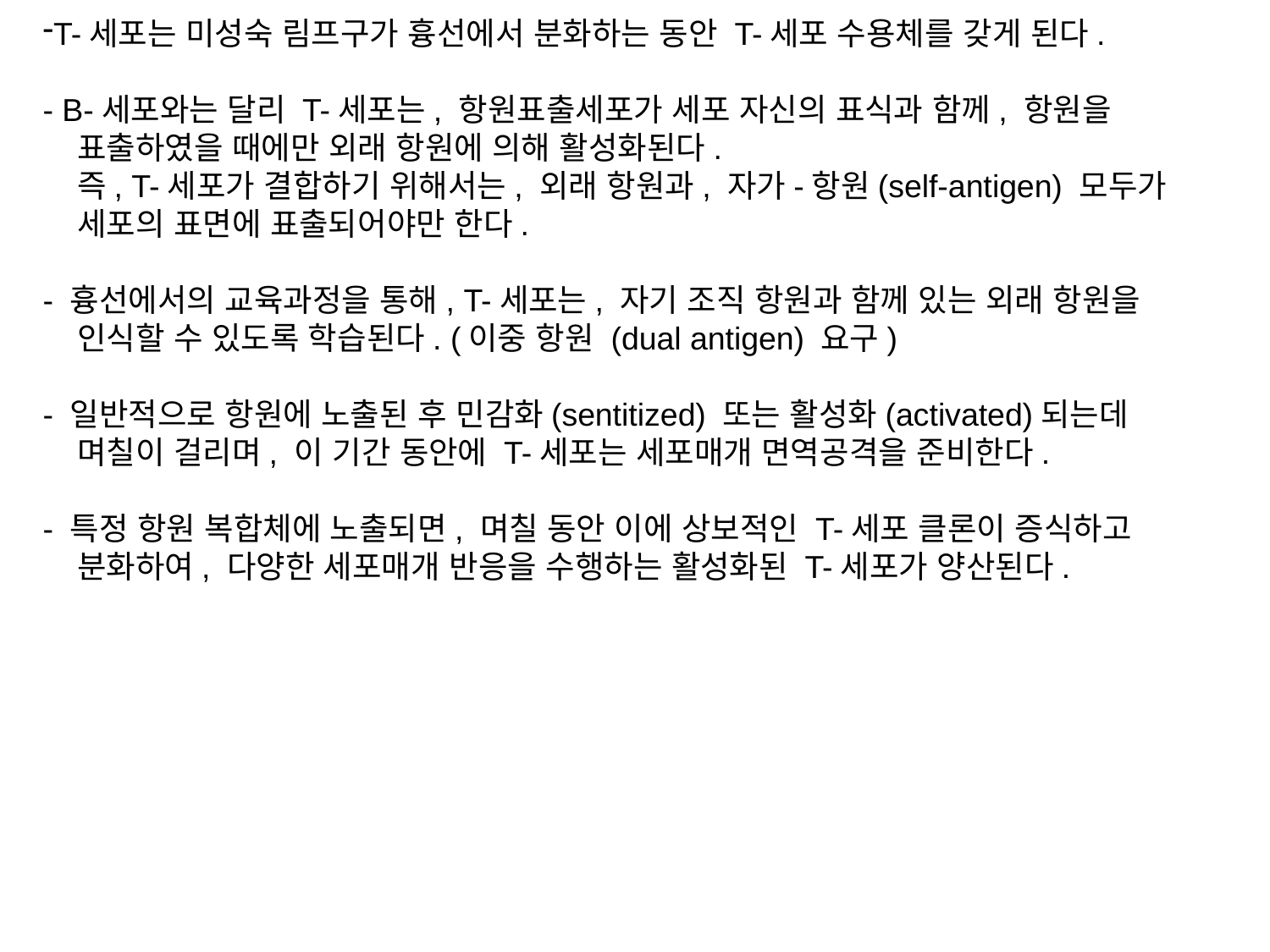

T-세포는 미성숙 림프구가 흉선에서 분화하는 동안 T-세포 수용체를 갖게 된다.

- B-세포와는 달리 T-세포는, 항원표출세포가 세포 자신의 표식과 함께, 항원을
   표출하였을 때에만 외래 항원에 의해 활성화된다.
   즉, T-세포가 결합하기 위해서는, 외래 항원과, 자가-항원(self-antigen) 모두가
   세포의 표면에 표출되어야만 한다.

- 흉선에서의 교육과정을 통해, T-세포는, 자기 조직 항원과 함께 있는 외래 항원을
   인식할 수 있도록 학습된다. (이중 항원 (dual antigen) 요구)

- 일반적으로 항원에 노출된 후 민감화(sentitized) 또는 활성화(activated)되는데
   며칠이 걸리며, 이 기간 동안에 T-세포는 세포매개 면역공격을 준비한다.

- 특정 항원 복합체에 노출되면, 며칠 동안 이에 상보적인 T-세포 클론이 증식하고
   분화하여, 다양한 세포매개 반응을 수행하는 활성화된 T-세포가 양산된다.